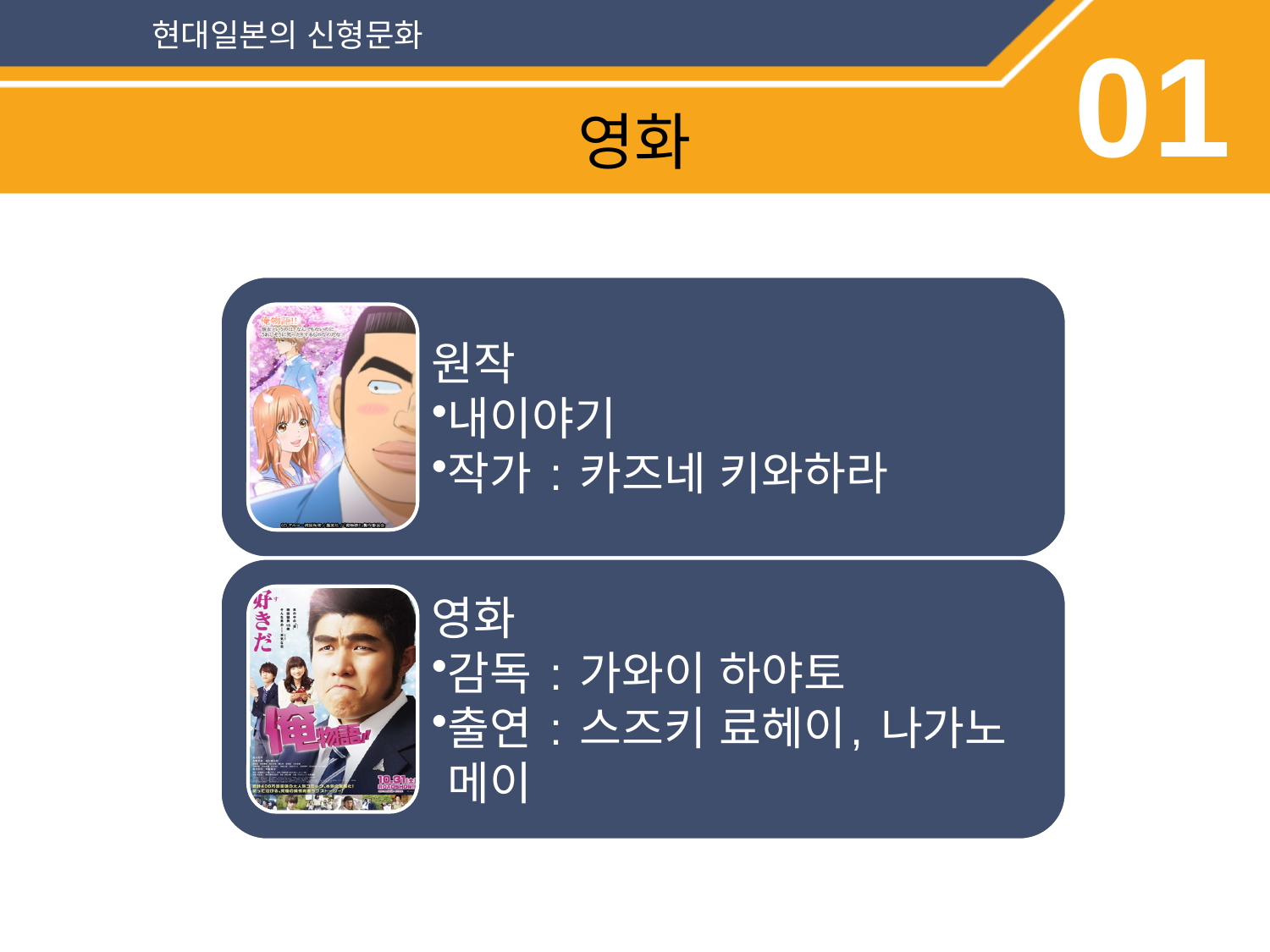

현대일본의 신형문화
01
영화

원작
내이야기
작가 : 카즈네 키와하라
영화
감독 : 가와이 하야토
출연 : 스즈키 료헤이, 나가노 메이